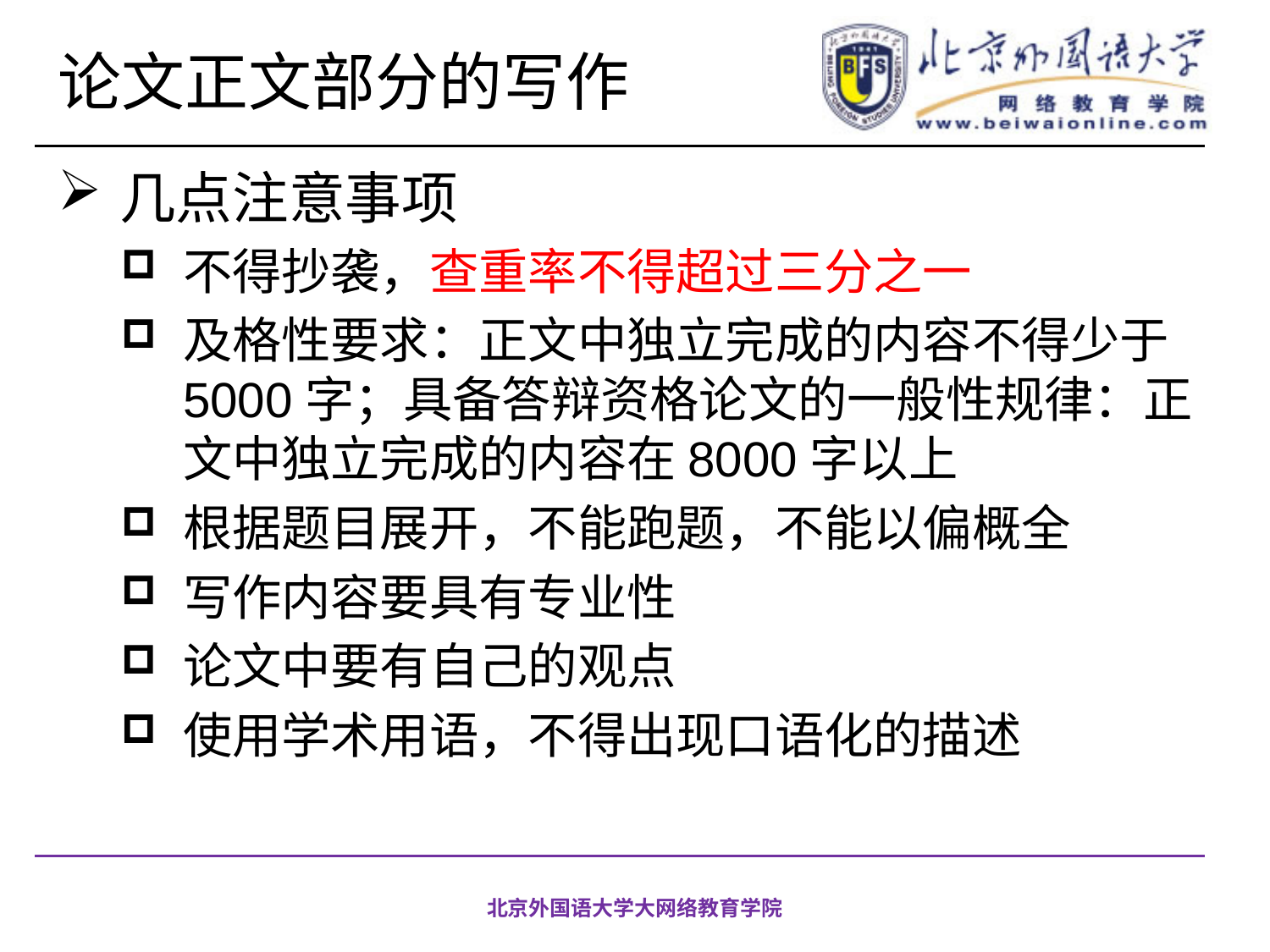

# 论文正文部分的写作
几点注意事项
不得抄袭，查重率不得超过三分之一
及格性要求：正文中独立完成的内容不得少于5000字；具备答辩资格论文的一般性规律：正文中独立完成的内容在8000字以上
根据题目展开，不能跑题，不能以偏概全
写作内容要具有专业性
论文中要有自己的观点
使用学术用语，不得出现口语化的描述

北京外国语大学大网络教育学院
46